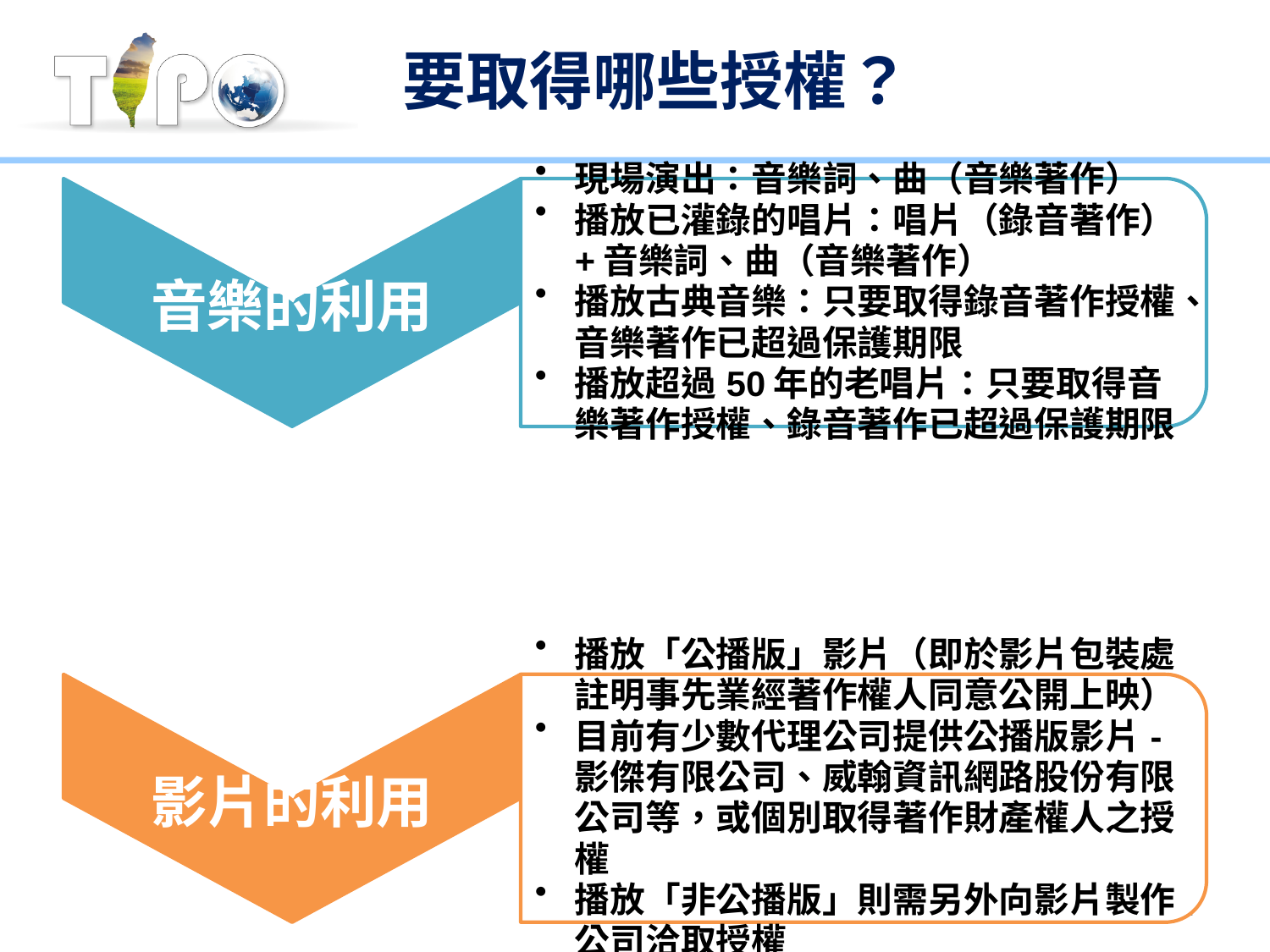

# 要取得哪些授權？
音樂的利用
現場演出：音樂詞、曲（音樂著作）
播放已灌錄的唱片：唱片（錄音著作）+音樂詞、曲（音樂著作）
播放古典音樂：只要取得錄音著作授權、音樂著作已超過保護期限
播放超過50年的老唱片：只要取得音樂著作授權、錄音著作已超過保護期限
影片的利用
播放「公播版」影片（即於影片包裝處註明事先業經著作權人同意公開上映）
目前有少數代理公司提供公播版影片-影傑有限公司、威翰資訊網路股份有限公司等，或個別取得著作財產權人之授權
22